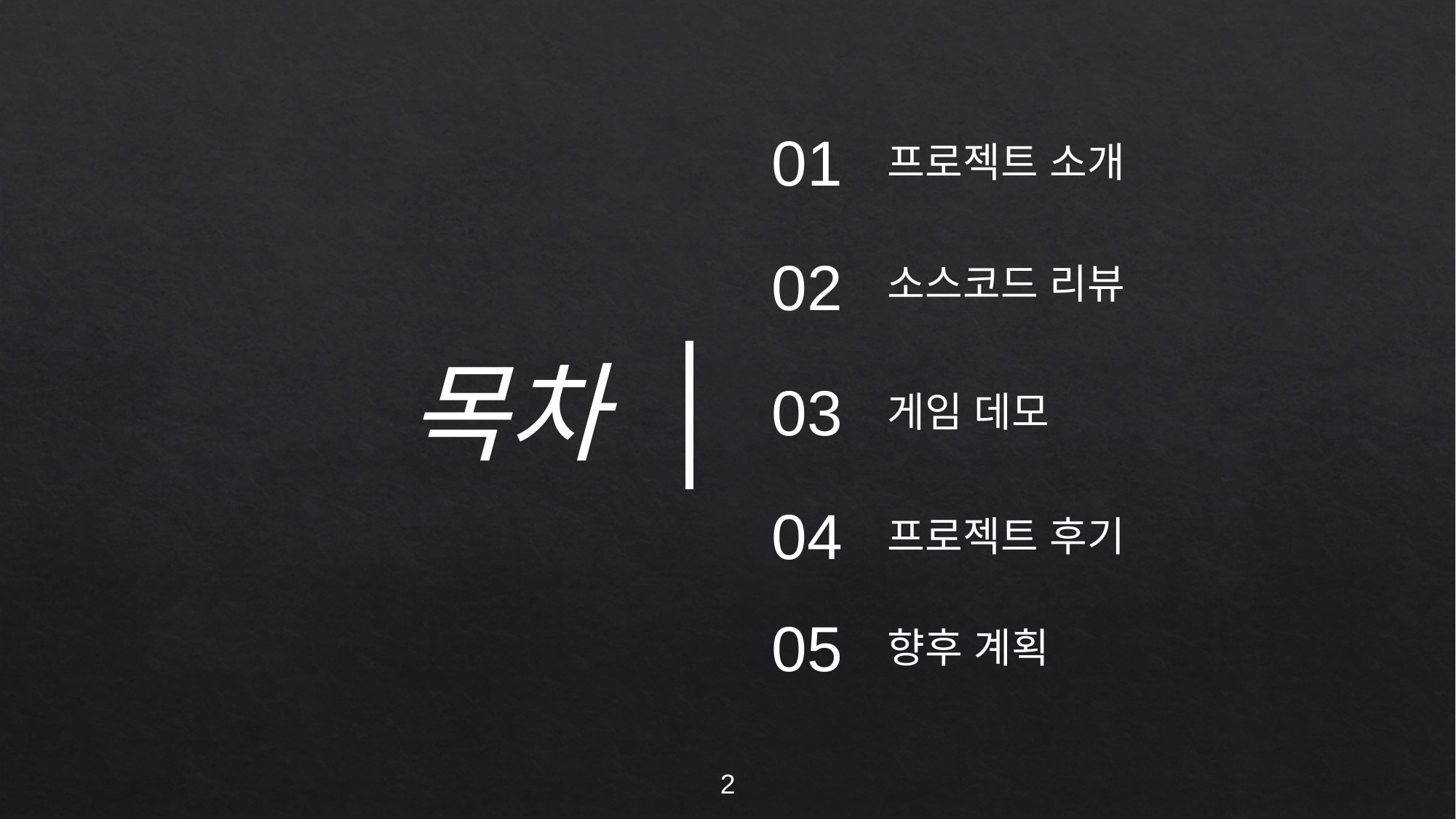

01
프로젝트 소개
02
소스코드 리뷰
03
게임 데모
04
프로젝트 후기
05
향후 계획
목차
2